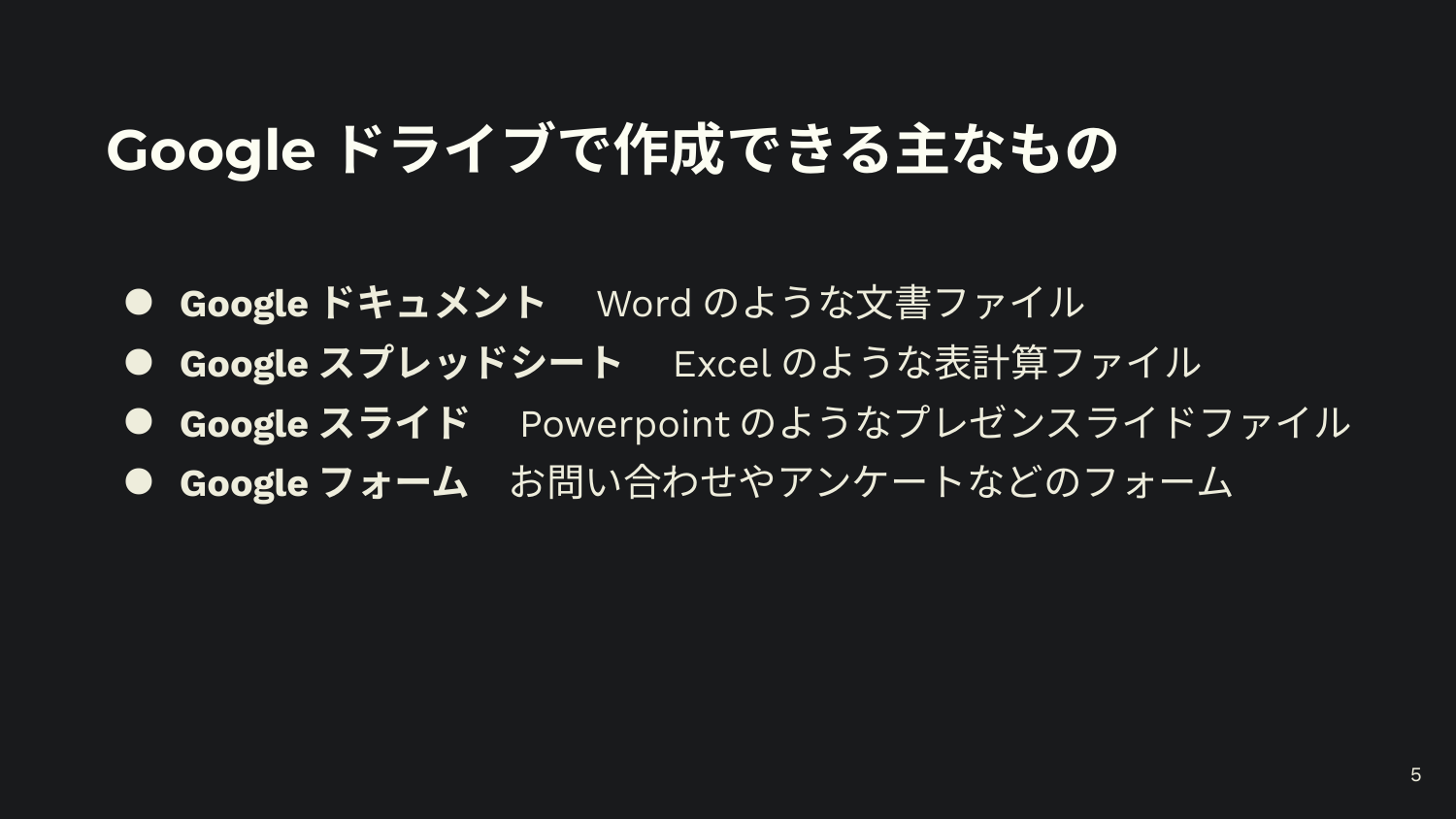

# Googleドライブで作成できる主なもの
Googleドキュメント　Wordのような文書ファイル
Googleスプレッドシート　Excelのような表計算ファイル
Googleスライド　Powerpointのようなプレゼンスライドファイル
Googleフォーム　お問い合わせやアンケートなどのフォーム
5